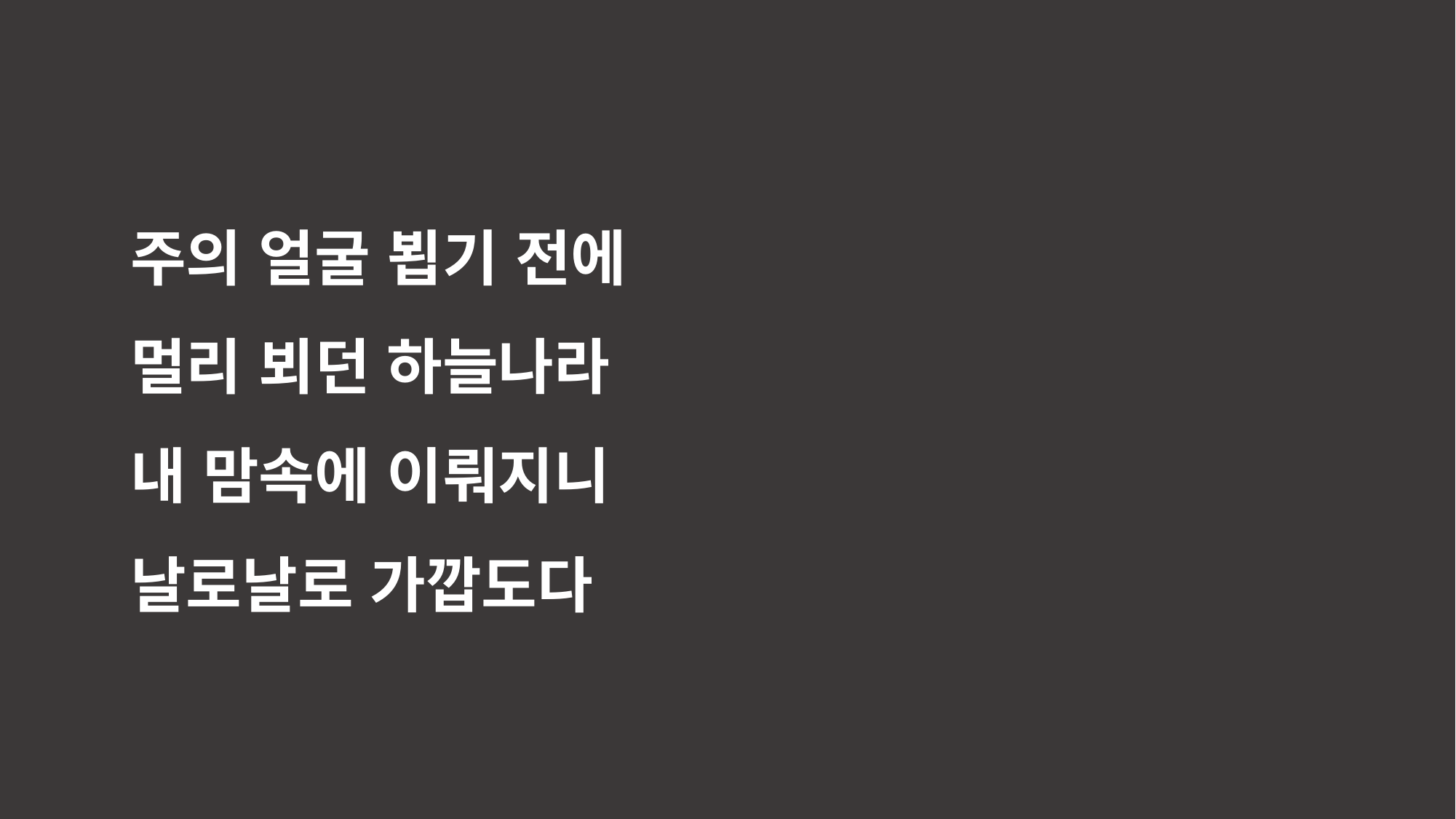

주의 얼굴 뵙기 전에
멀리 뵈던 하늘나라
내 맘속에 이뤄지니
날로날로 가깝도다